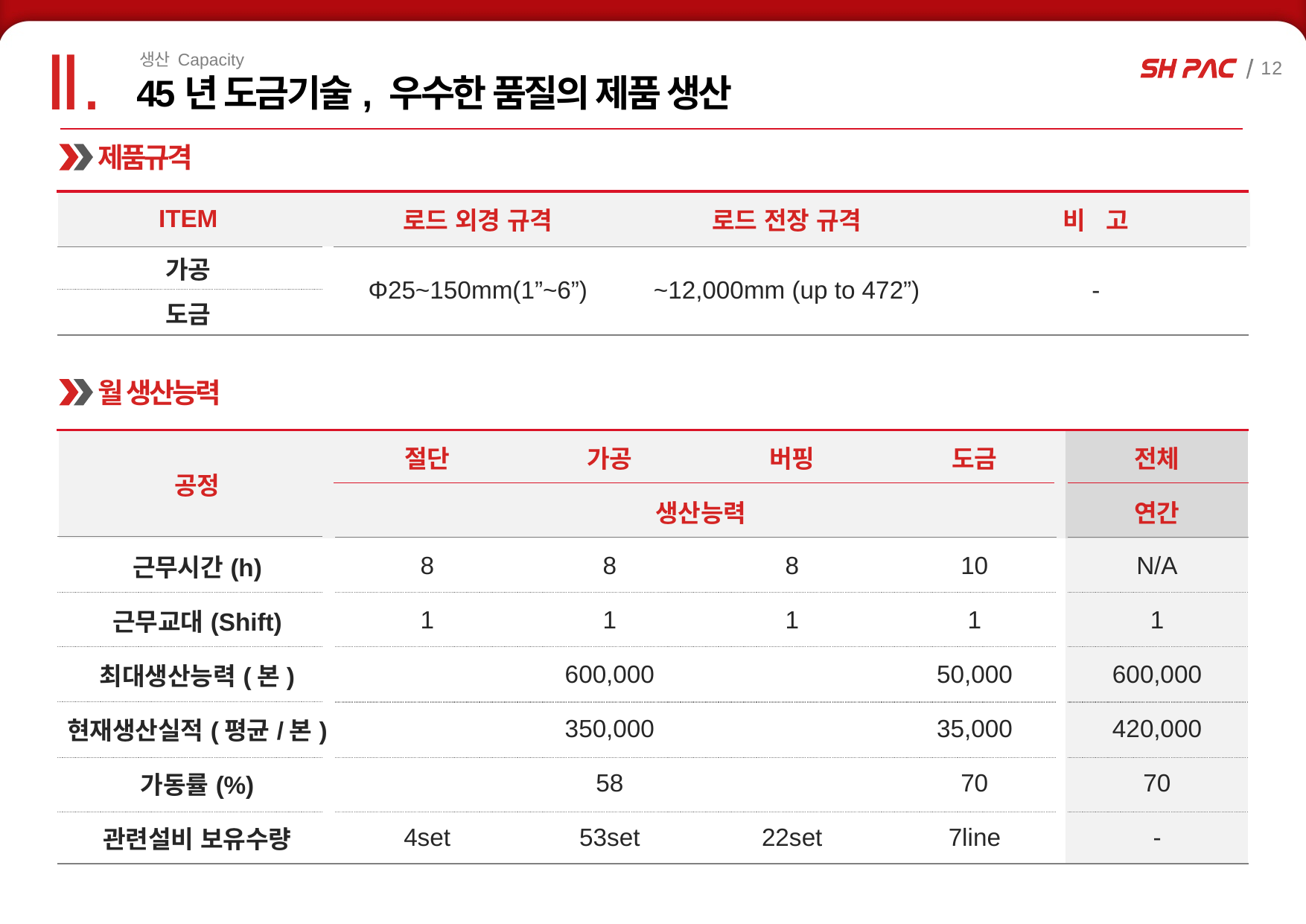

Ⅱ.
생산 Capacity
45년 도금기술, 우수한 품질의 제품 생산
제품규격

| ITEM | 로드 외경 규격 | 로드 전장 규격 | 비 고 |
| --- | --- | --- | --- |
| 가공 | Φ25~150mm(1”~6”) | ~12,000mm (up to 472”) | - |
| 도금 |  |  |  |
월 생산능력

| 공정 | 절단 | 가공 | 버핑 | 도금 | 전체 |
| --- | --- | --- | --- | --- | --- |
|  | 생산능력 |  |  |  | 연간 |
| 근무시간(h) | 8 | 8 | 8 | 10 | N/A |
| 근무교대(Shift) | 1 | 1 | 1 | 1 | 1 |
| 최대생산능력(본) | 600,000 |  |  | 50,000 | 600,000 |
| 현재생산실적(평균/본) | 350,000 |  |  | 35,000 | 420,000 |
| 가동률(%) | 58 |  |  | 70 | 70 |
| 관련설비 보유수량 | 4set | 53set | 22set | 7line | - |